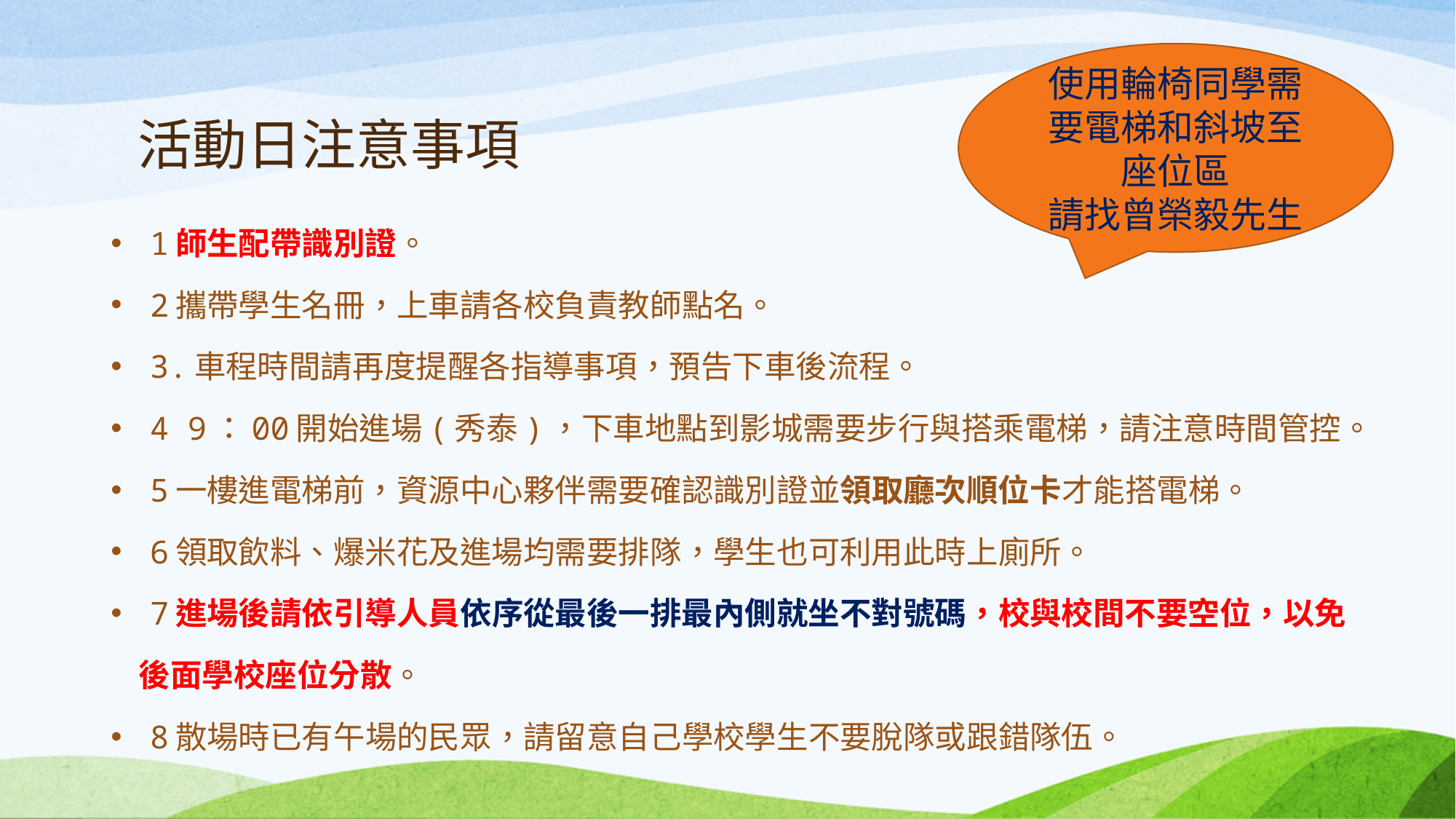

# 活動日注意事項
使用輪椅同學需要電梯和斜坡至座位區
請找曾榮毅先生
1師生配帶識別證。
2攜帶學生名冊，上車請各校負責教師點名。
3.車程時間請再度提醒各指導事項，預告下車後流程。
4 9：00開始進場(秀泰)，下車地點到影城需要步行與搭乘電梯，請注意時間管控。
5一樓進電梯前，資源中心夥伴需要確認識別證並領取廳次順位卡才能搭電梯。
6領取飲料、爆米花及進場均需要排隊，學生也可利用此時上廁所。
7進場後請依引導人員依序從最後一排最內側就坐不對號碼，校與校間不要空位，以免
   後面學校座位分散。
8散場時已有午場的民眾，請留意自己學校學生不要脫隊或跟錯隊伍。